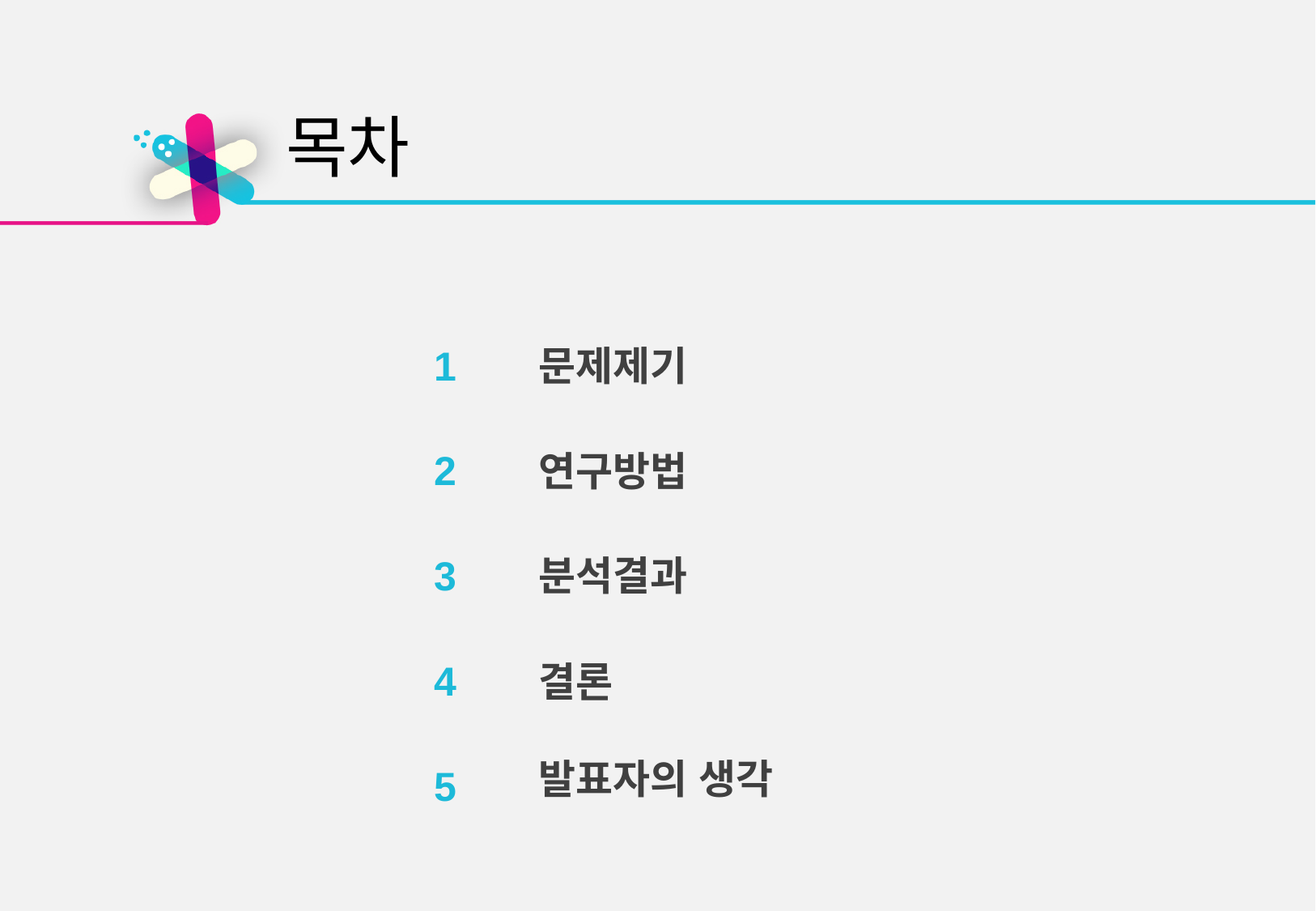

목차
1
2
3
4
5
문제제기
연구방법
분석결과
결론
발표자의 생각